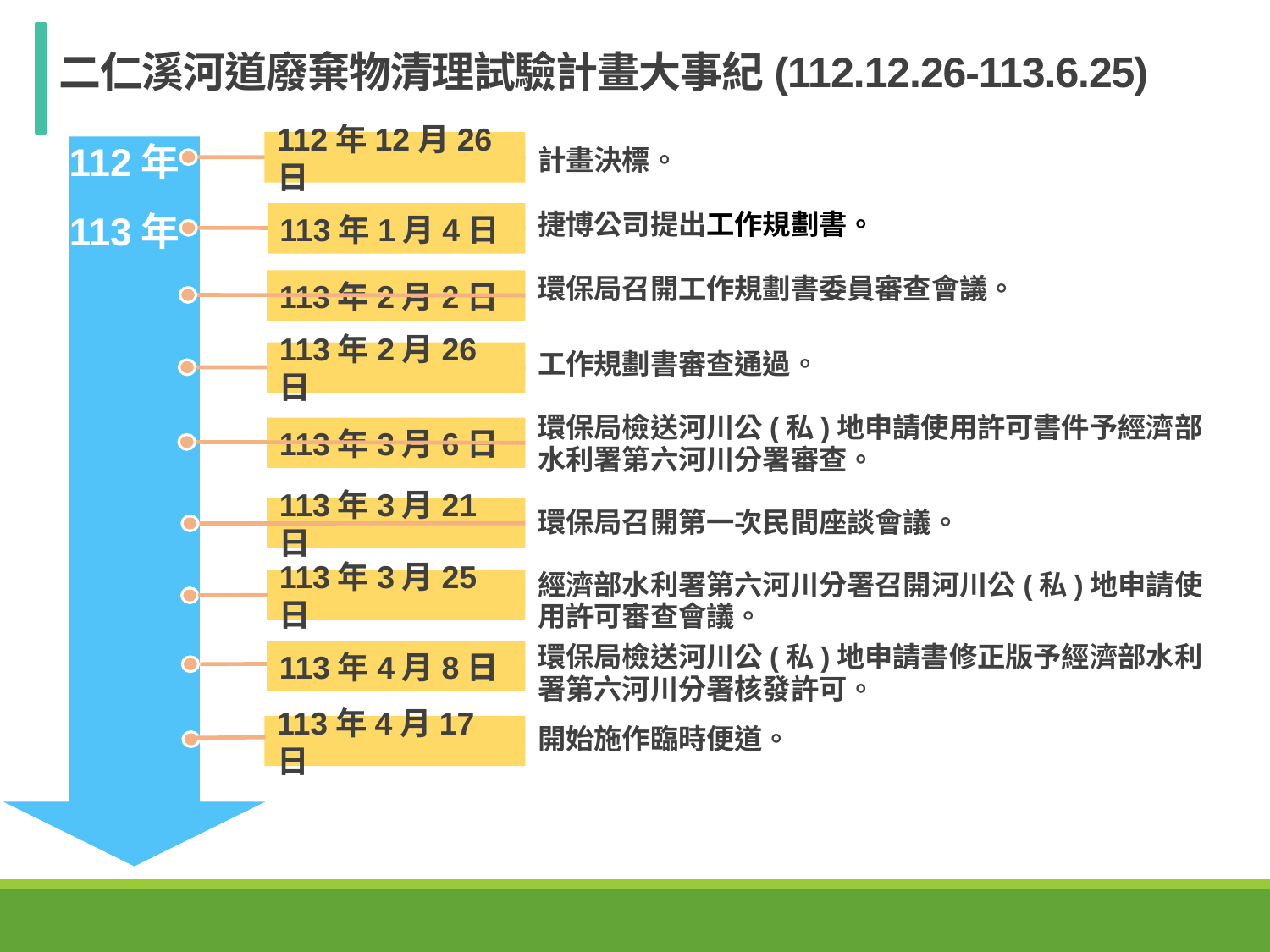

二仁溪河道廢棄物清理試驗計畫大事紀(112.12.26-113.6.25)
112年
112年12月26日

計畫決標。

113年
113年2月2日
工作規劃書審查通過。
捷博公司提出工作規劃書。
113年1月4日

環保局召開工作規劃書委員審查會議。

113年2月26日
環保局檢送河川公(私)地申請使用許可書件予經濟部水利署第六河川分署審查。

113年3月6日

113年3月21日
環保局召開第一次民間座談會議。

經濟部水利署第六河川分署召開河川公(私)地申請使用許可審查會議。
113年3月25日

環保局檢送河川公(私)地申請書修正版予經濟部水利署第六河川分署核發許可。
113年4月8日

113年4月17日
開始施作臨時便道。